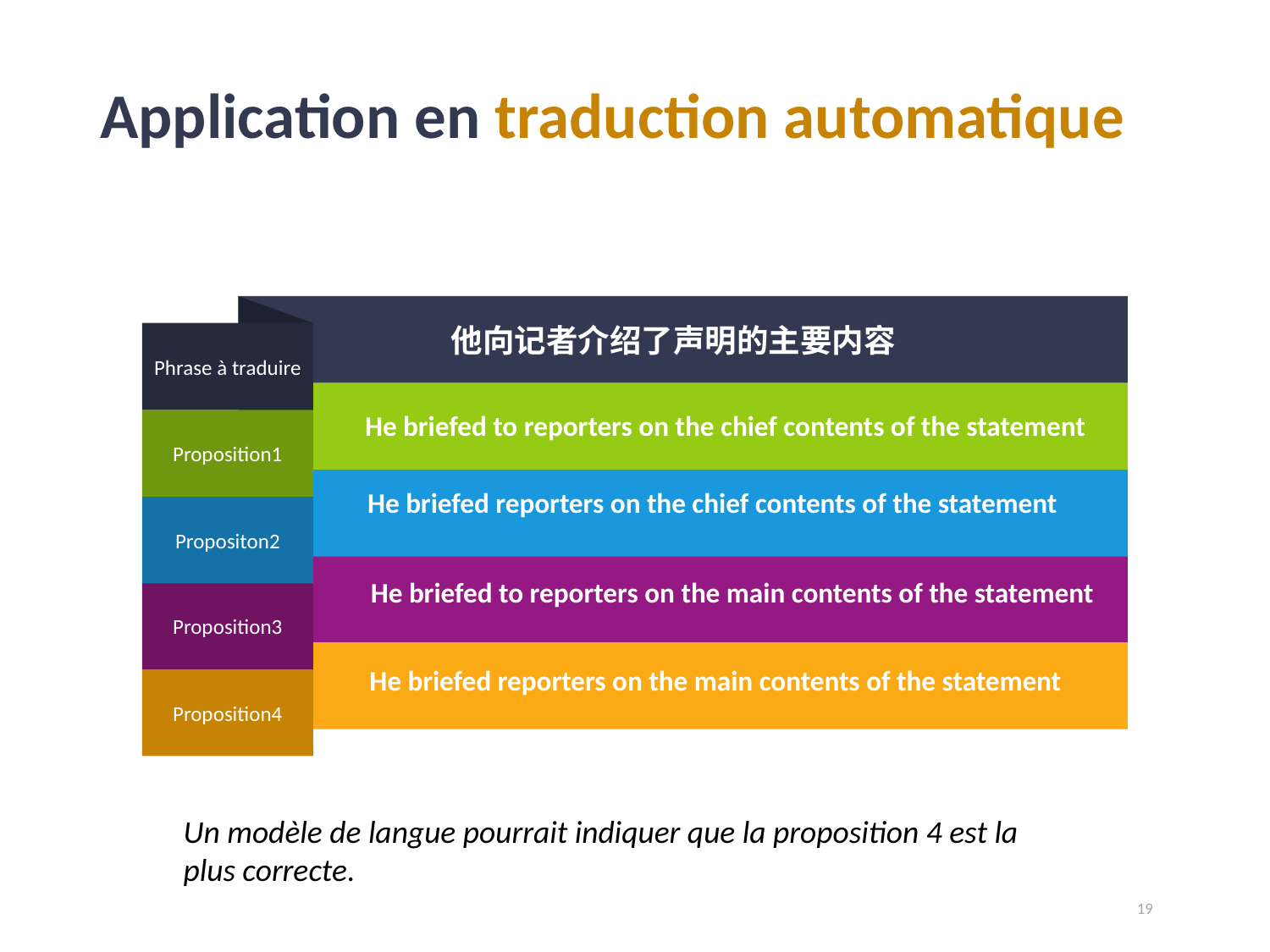

# Application en traduction automatique

他向记者介绍了声明的主要内容
Phrase à traduire

He briefed to reporters on the chief contents of the statement
Proposition1

He briefed reporters on the chief contents of the statement

Propositon2

He briefed to reporters on the main contents of the statement
Proposition3

He briefed reporters on the main contents of the statement
Proposition4
Un modèle de langue pourrait indiquer que la proposition 4 est la plus correcte.

19